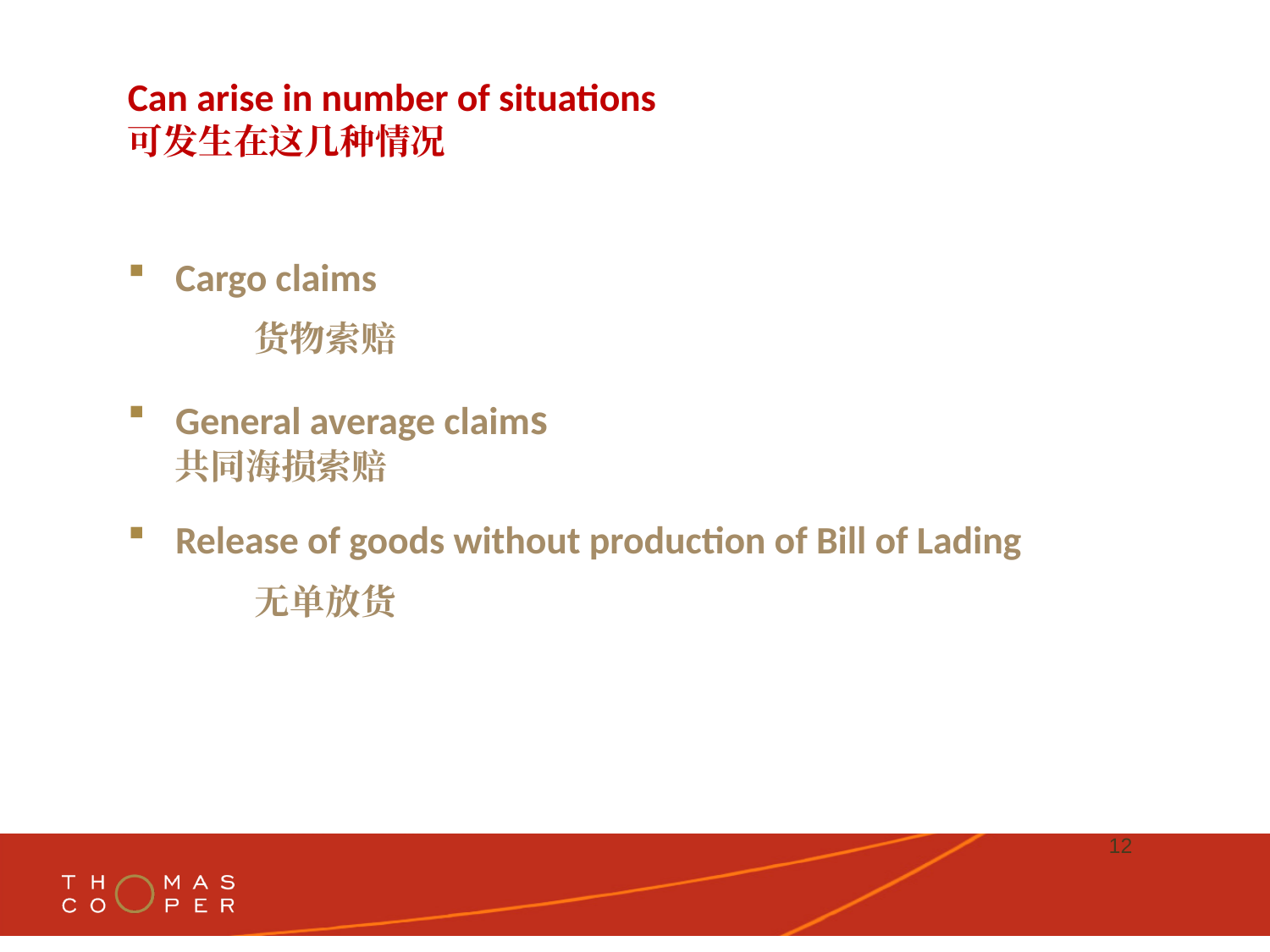

# Can arise in number of situations 可发生在这几种情况
Cargo claims
	货物索赔
General average claims
共同海损索赔
Release of goods without production of Bill of Lading
	无单放货
12